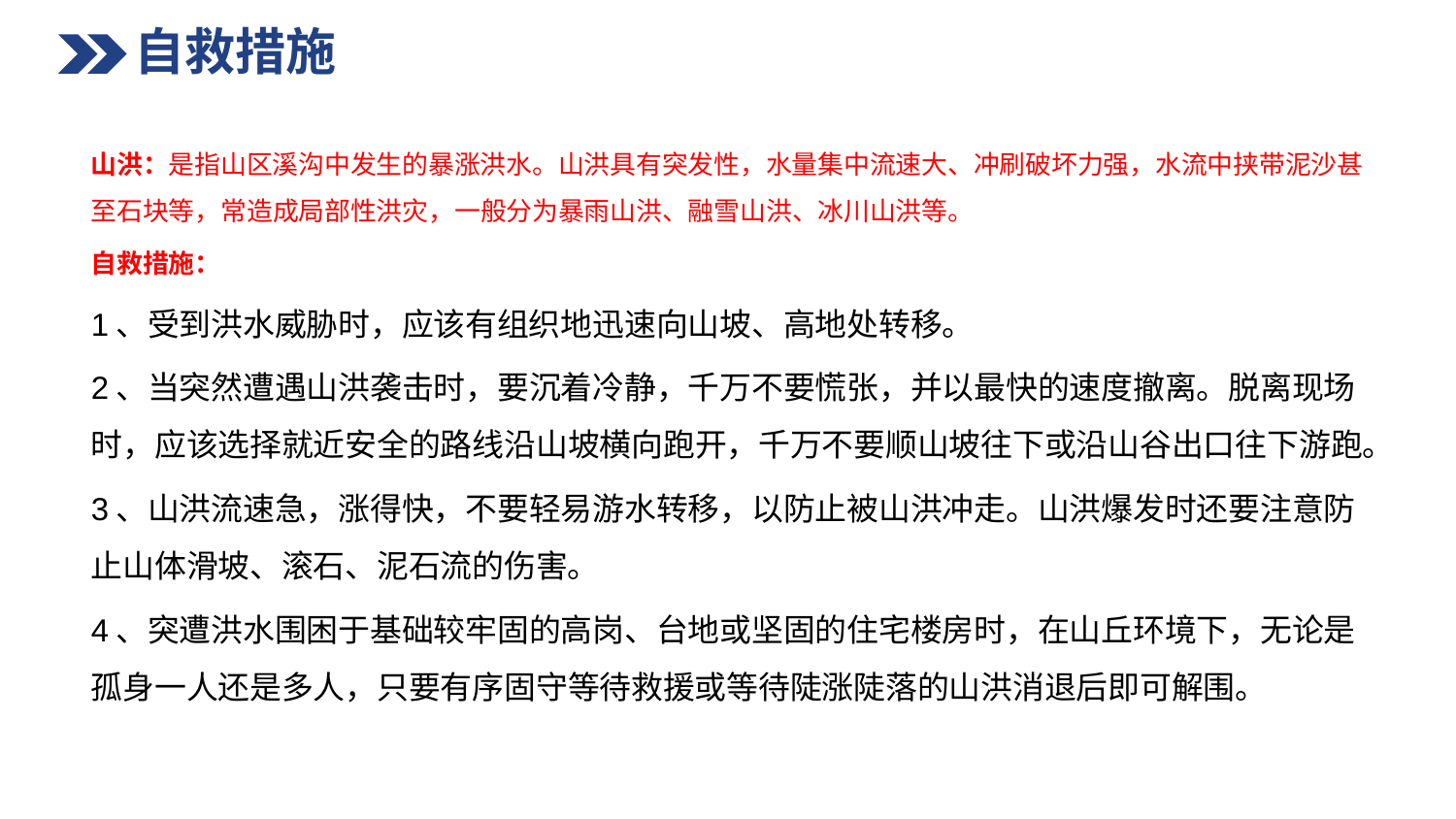

自救措施

山洪：是指山区溪沟中发生的暴涨洪水。山洪具有突发性，水量集中流速大、冲刷破坏力强，水流中挟带泥沙甚至石块等，常造成局部性洪灾，一般分为暴雨山洪、融雪山洪、冰川山洪等。
自救措施：
1、受到洪水威胁时，应该有组织地迅速向山坡、高地处转移。
2、当突然遭遇山洪袭击时，要沉着冷静，千万不要慌张，并以最快的速度撤离。脱离现场时，应该选择就近安全的路线沿山坡横向跑开，千万不要顺山坡往下或沿山谷出口往下游跑。
3、山洪流速急，涨得快，不要轻易游水转移，以防止被山洪冲走。山洪爆发时还要注意防止山体滑坡、滚石、泥石流的伤害。
4、突遭洪水围困于基础较牢固的高岗、台地或坚固的住宅楼房时，在山丘环境下，无论是孤身一人还是多人，只要有序固守等待救援或等待陡涨陡落的山洪消退后即可解围。